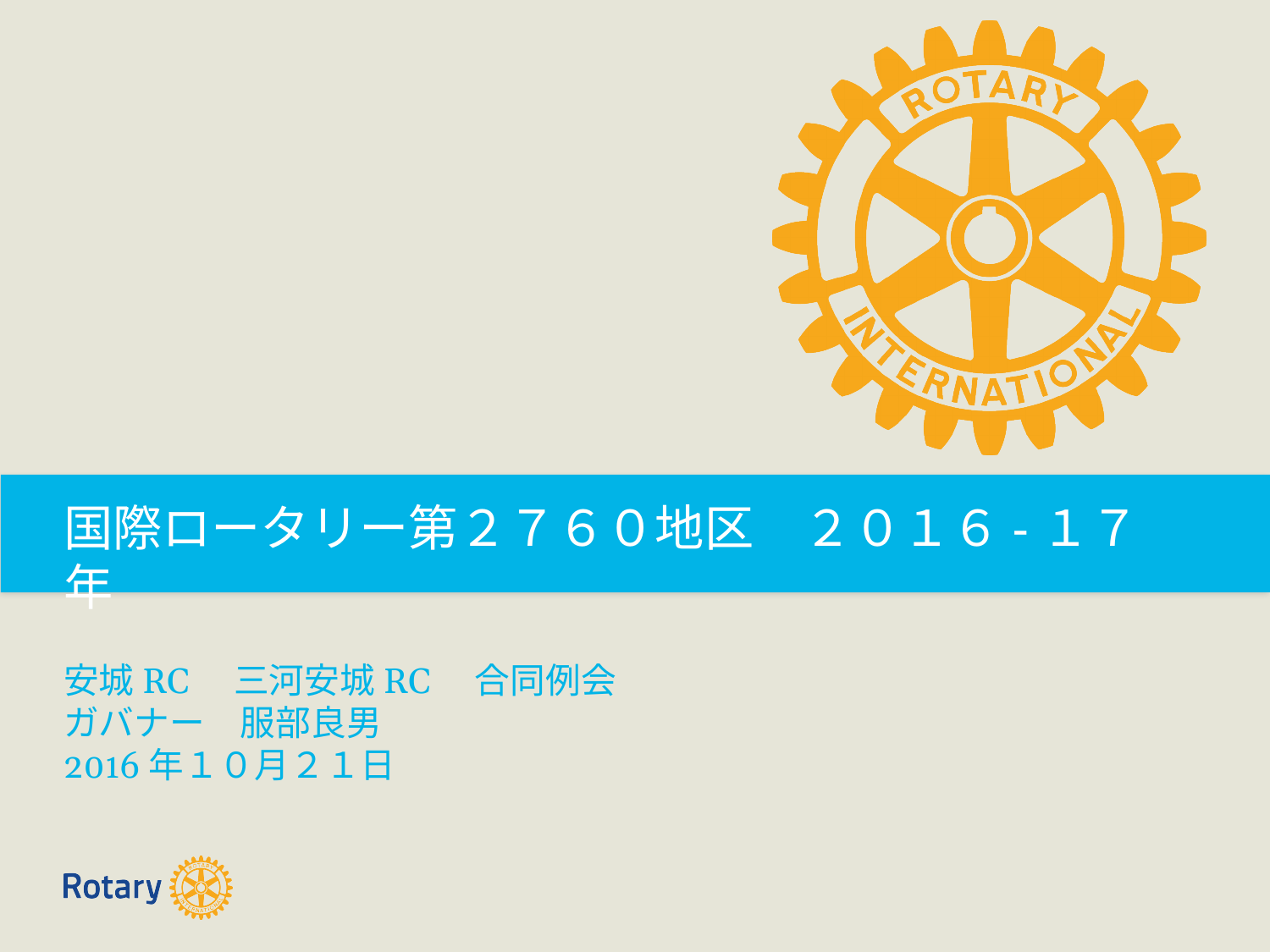

国際ロータリー第２７６０地区　２０１６-１７年
安城RC　三河安城RC　合同例会
ガバナー　服部良男
2016年１０月２１日